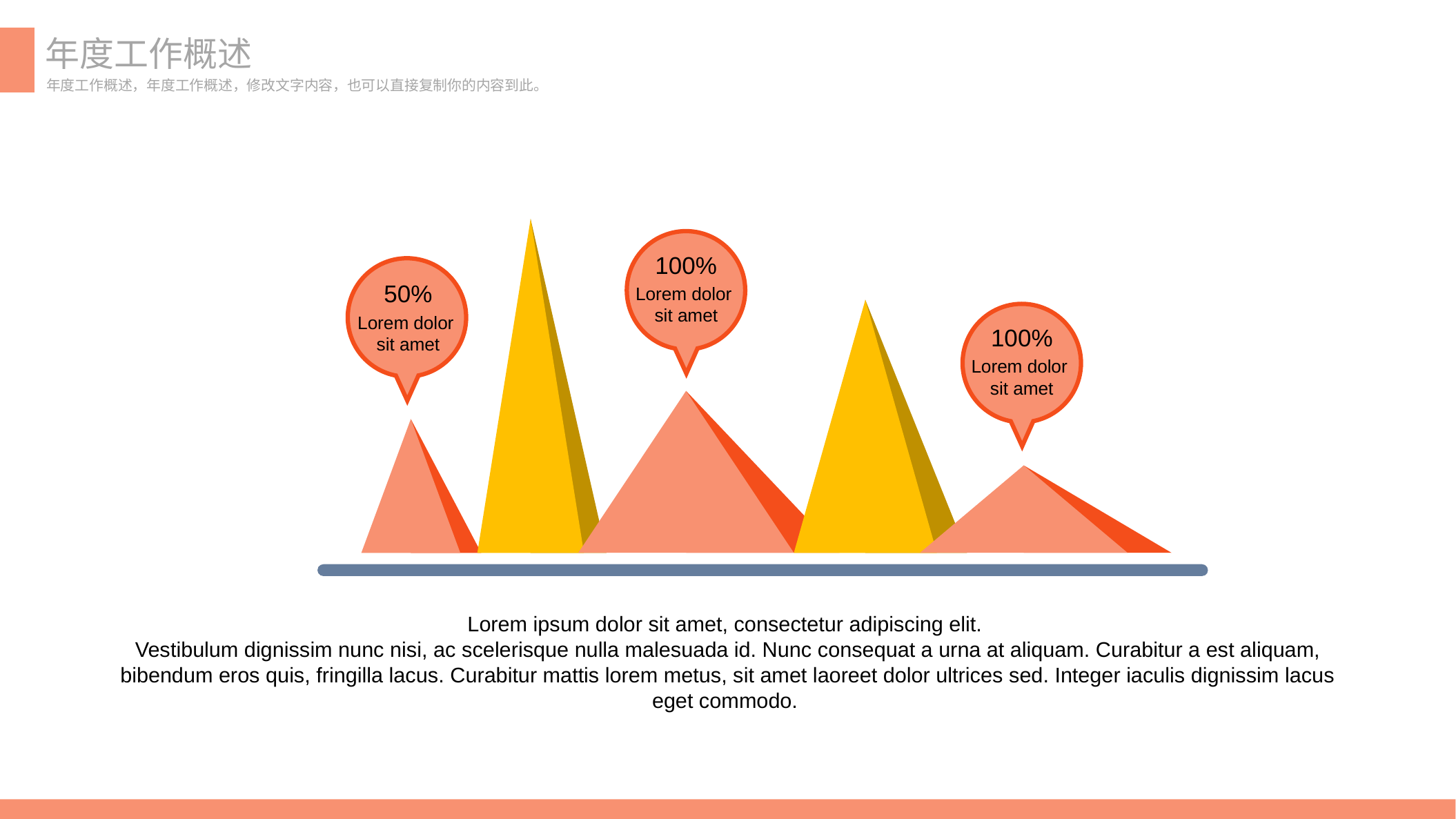

年度工作概述
年度工作概述，年度工作概述，修改文字内容，也可以直接复制你的内容到此。

100%
Lorem dolor
sit amet

50%
Lorem dolor
sit amet

100%
Lorem dolor
sit amet

Lorem ipsum dolor sit amet, consectetur adipiscing elit.
Vestibulum dignissim nunc nisi, ac scelerisque nulla malesuada id. Nunc consequat a urna at aliquam. Curabitur a est aliquam, bibendum eros quis, fringilla lacus. Curabitur mattis lorem metus, sit amet laoreet dolor ultrices sed. Integer iaculis dignissim lacus eget commodo.